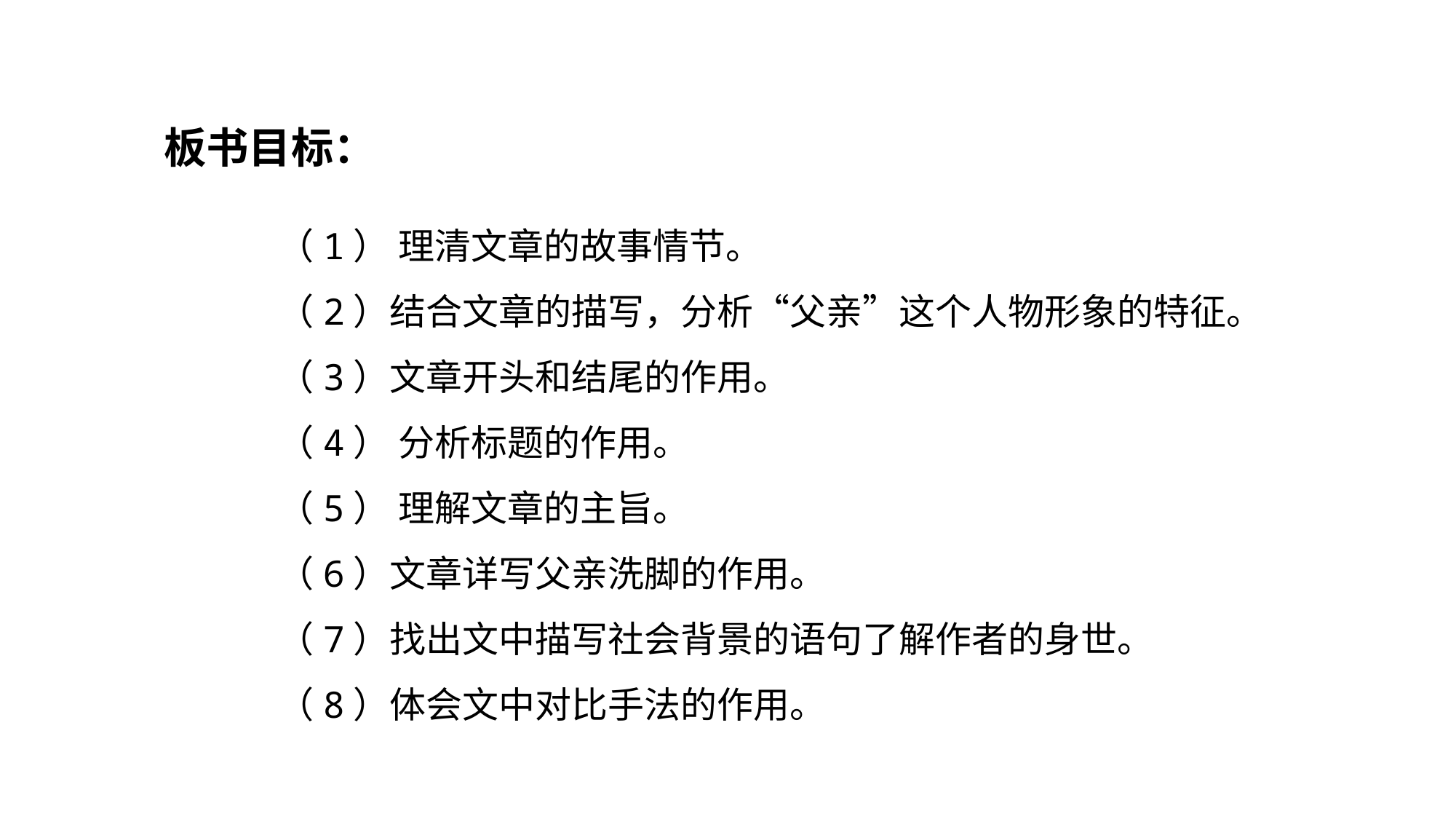

板书目标：
（1） 理清文章的故事情节。
（2）结合文章的描写，分析“父亲”这个人物形象的特征。
（3）文章开头和结尾的作用。
（4） 分析标题的作用。
（5） 理解文章的主旨。
（6）文章详写父亲洗脚的作用。
（7）找出文中描写社会背景的语句了解作者的身世。
（8）体会文中对比手法的作用。